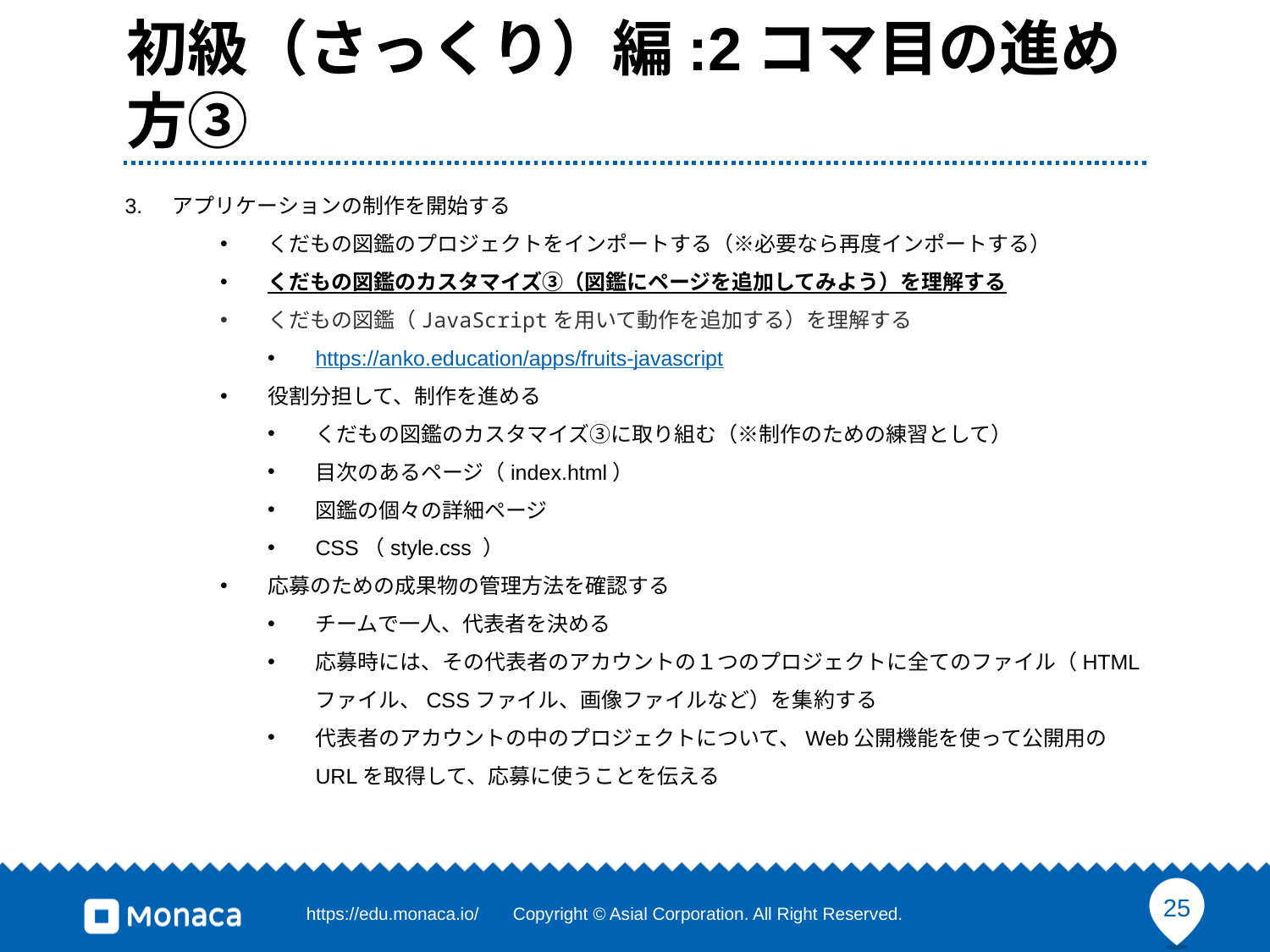

# 初級（さっくり）編:2コマ目の進め方③
アプリケーションの制作を開始する
くだもの図鑑のプロジェクトをインポートする（※必要なら再度インポートする）
くだもの図鑑のカスタマイズ③（図鑑にページを追加してみよう）を理解する
くだもの図鑑（JavaScriptを用いて動作を追加する）を理解する
https://anko.education/apps/fruits-javascript
役割分担して、制作を進める
くだもの図鑑のカスタマイズ③に取り組む（※制作のための練習として）
目次のあるページ（index.html）
図鑑の個々の詳細ページ
CSS（style.css ）
応募のための成果物の管理方法を確認する
チームで一人、代表者を決める
応募時には、その代表者のアカウントの１つのプロジェクトに全てのファイル（HTMLファイル、CSSファイル、画像ファイルなど）を集約する
代表者のアカウントの中のプロジェクトについて、Web公開機能を使って公開用のURLを取得して、応募に使うことを伝える